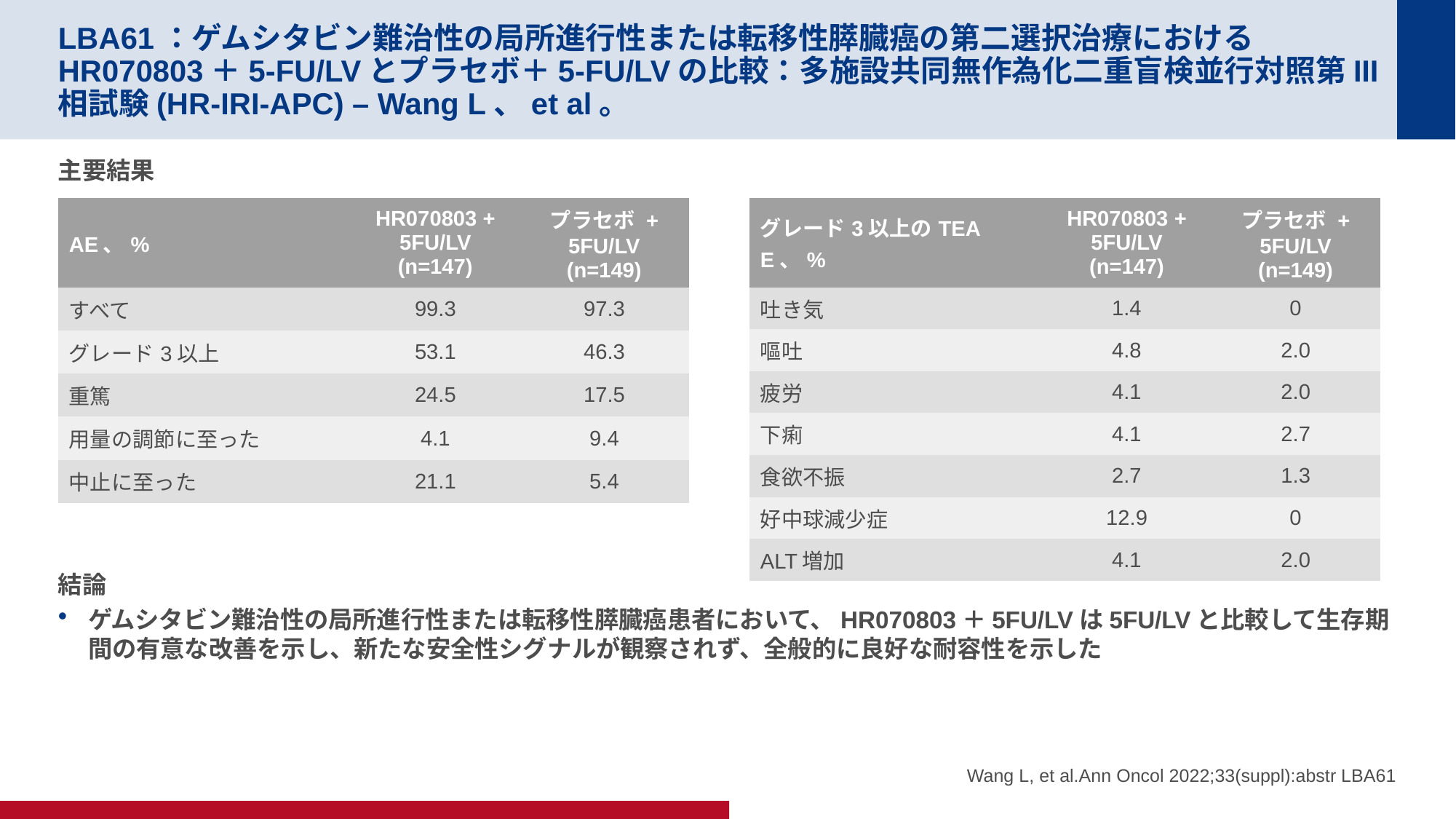

# LBA61：ゲムシタビン難治性の局所進行性または転移性膵臓癌の第二選択治療におけるHR070803＋5-FU/LVとプラセボ＋5-FU/LVの比較：多施設共同無作為化二重盲検並行対照第III相試験(HR-IRI-APC) – Wang L、et al。
主要結果
結論
ゲムシタビン難治性の局所進行性または転移性膵臓癌患者において、HR070803＋5FU/LVは5FU/LVと比較して生存期間の有意な改善を示し、新たな安全性シグナルが観察されず、全般的に良好な耐容性を示した
| AE、% | HR070803 + 5FU/LV (n=147) | プラセボ + 5FU/LV (n=149) |
| --- | --- | --- |
| すべて | 99.3 | 97.3 |
| グレード3以上 | 53.1 | 46.3 |
| 重篤 | 24.5 | 17.5 |
| 用量の調節に至った | 4.1 | 9.4 |
| 中止に至った | 21.1 | 5.4 |
| グレード3以上のTEAE、% | HR070803 + 5FU/LV (n=147) | プラセボ + 5FU/LV (n=149) |
| --- | --- | --- |
| 吐き気 | 1.4 | 0 |
| 嘔吐 | 4.8 | 2.0 |
| 疲労 | 4.1 | 2.0 |
| 下痢 | 4.1 | 2.7 |
| 食欲不振 | 2.7 | 1.3 |
| 好中球減少症 | 12.9 | 0 |
| ALT増加 | 4.1 | 2.0 |
Wang L, et al.Ann Oncol 2022;33(suppl):abstr LBA61